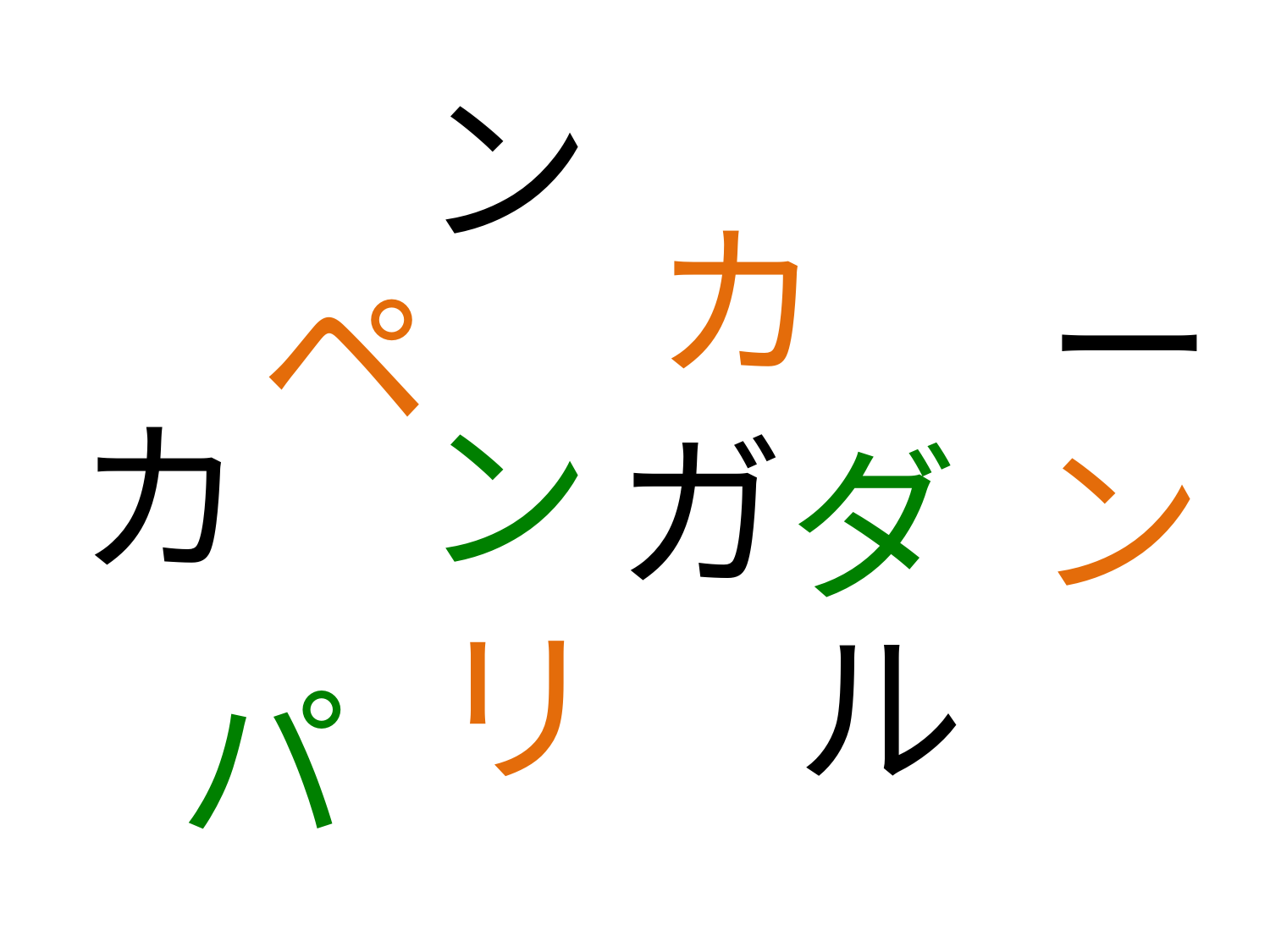

ン
カ
ペ
ー
ン
カ
ガ
ン
ダ
リ
ル
# パ